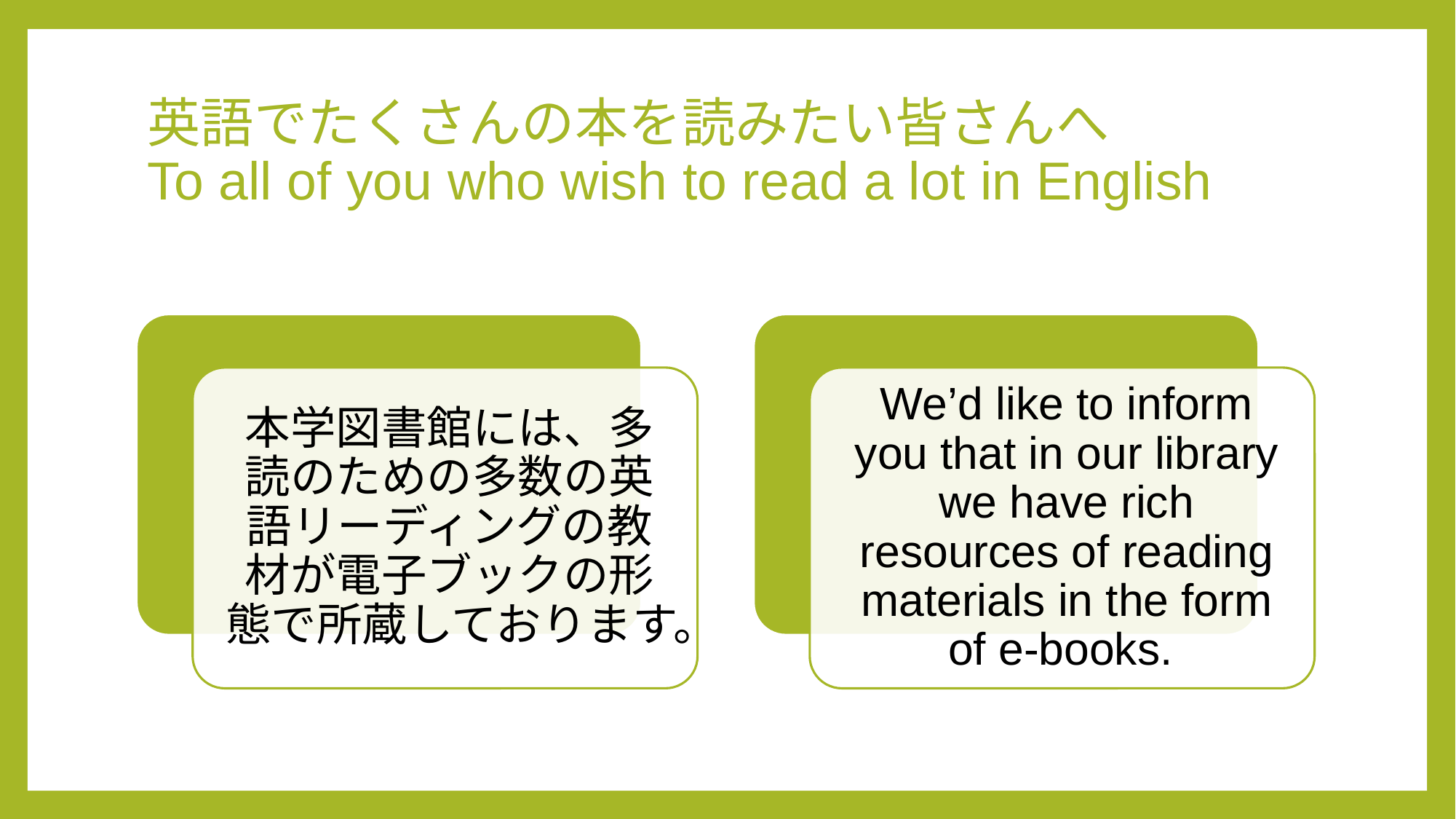

# 英語でたくさんの本を読みたい皆さんへ To all of you who wish to read a lot in English
本学図書館には、多読のための多数の英語リーディングの教材が電子ブックの形態で所蔵しております。
We’d like to inform you that in our library we have rich resources of reading materials in the form of e-books.